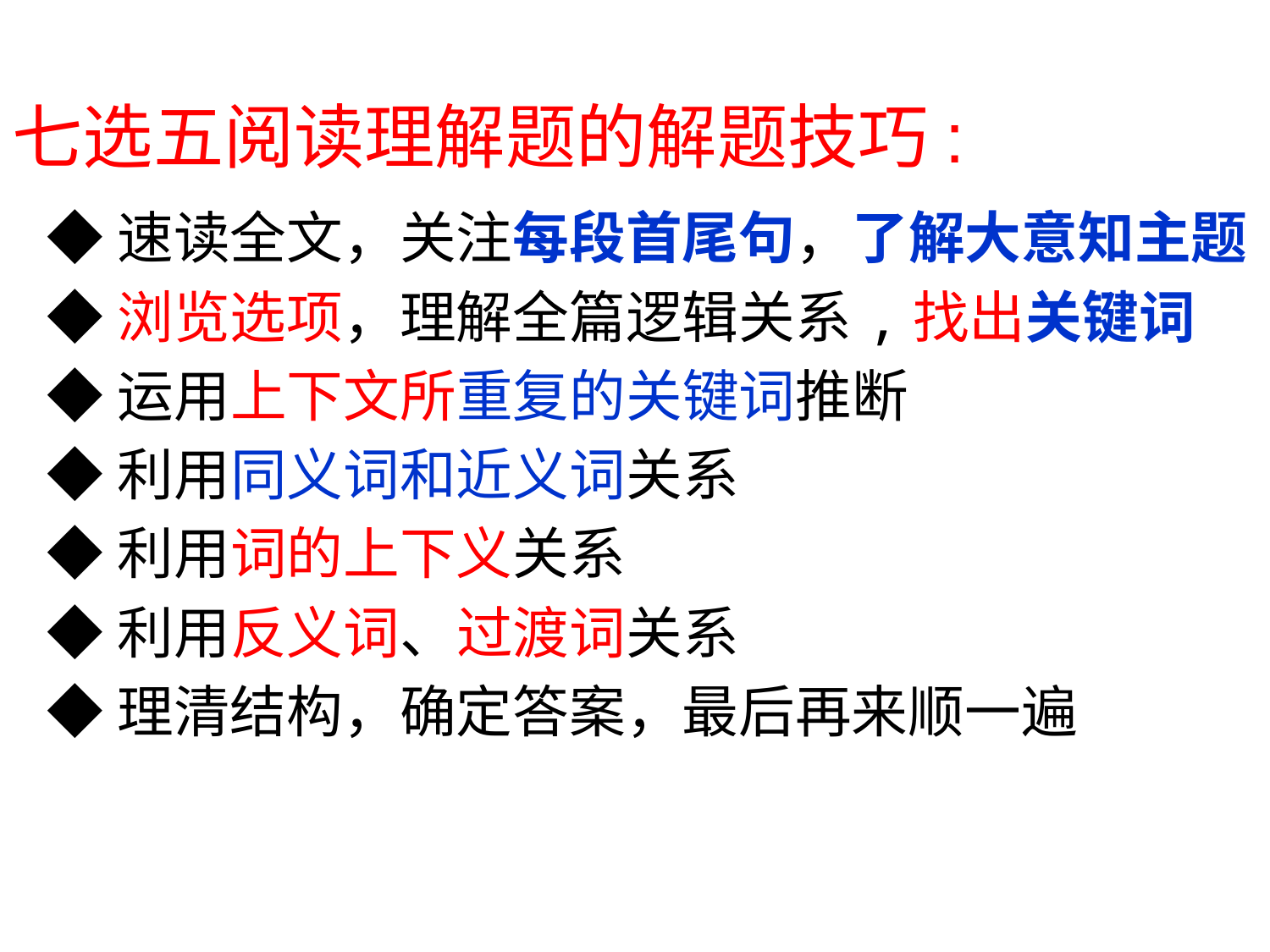

七选五阅读理解题的解题技巧:
◆速读全文，关注每段首尾句，了解大意知主题
◆浏览选项，理解全篇逻辑关系,找出关键词
◆运用上下文所重复的关键词推断
◆利用同义词和近义词关系
◆利用词的上下义关系
◆利用反义词、过渡词关系
◆理清结构，确定答案，最后再来顺一遍